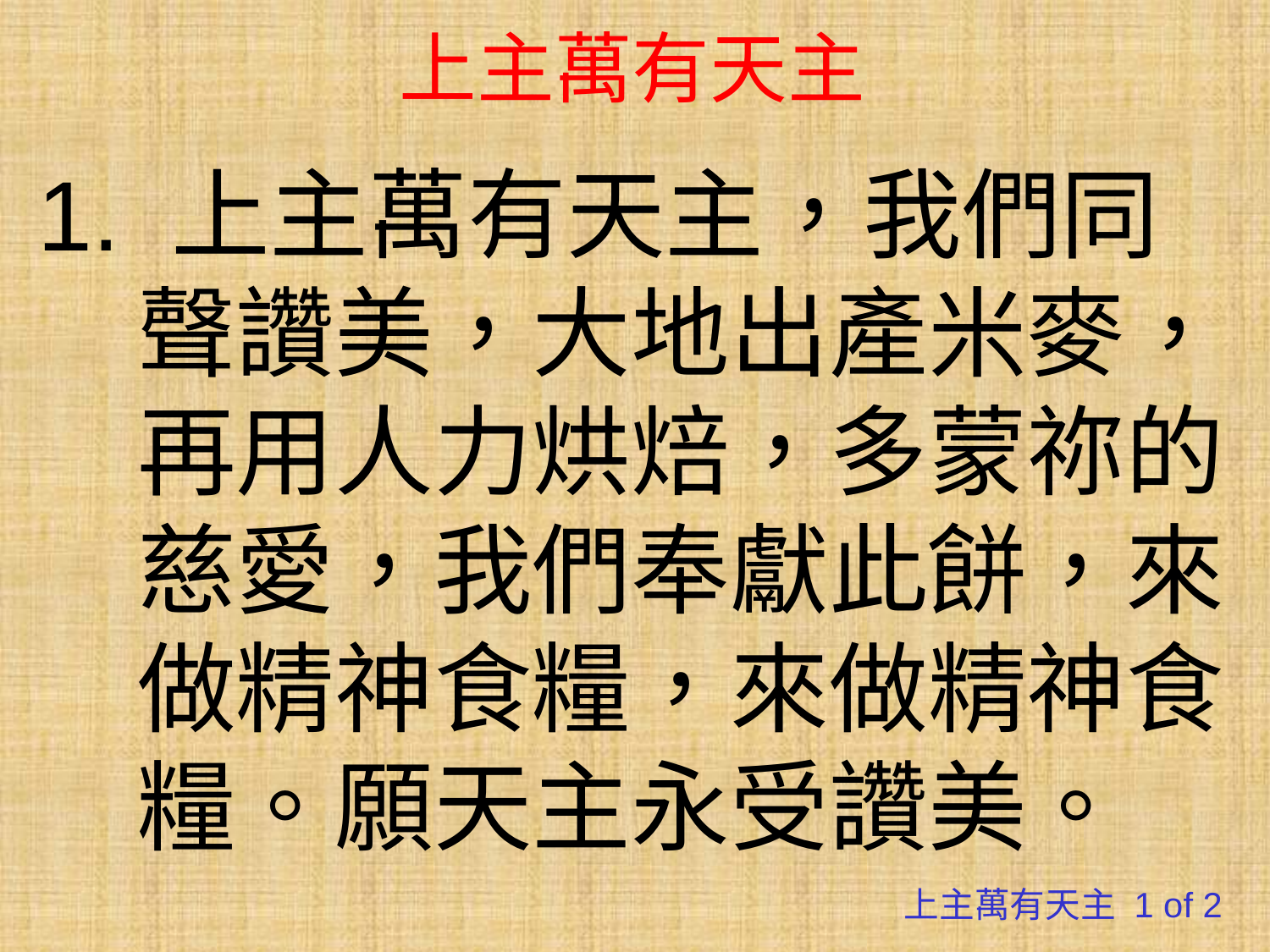

# 上主萬有天主
1. 上主萬有天主，我們同聲讚美，大地出產米麥，再用人力烘焙，多蒙祢的慈愛，我們奉獻此餅，來做精神食糧，來做精神食糧。願天主永受讚美。
上主萬有天主 1 of 2